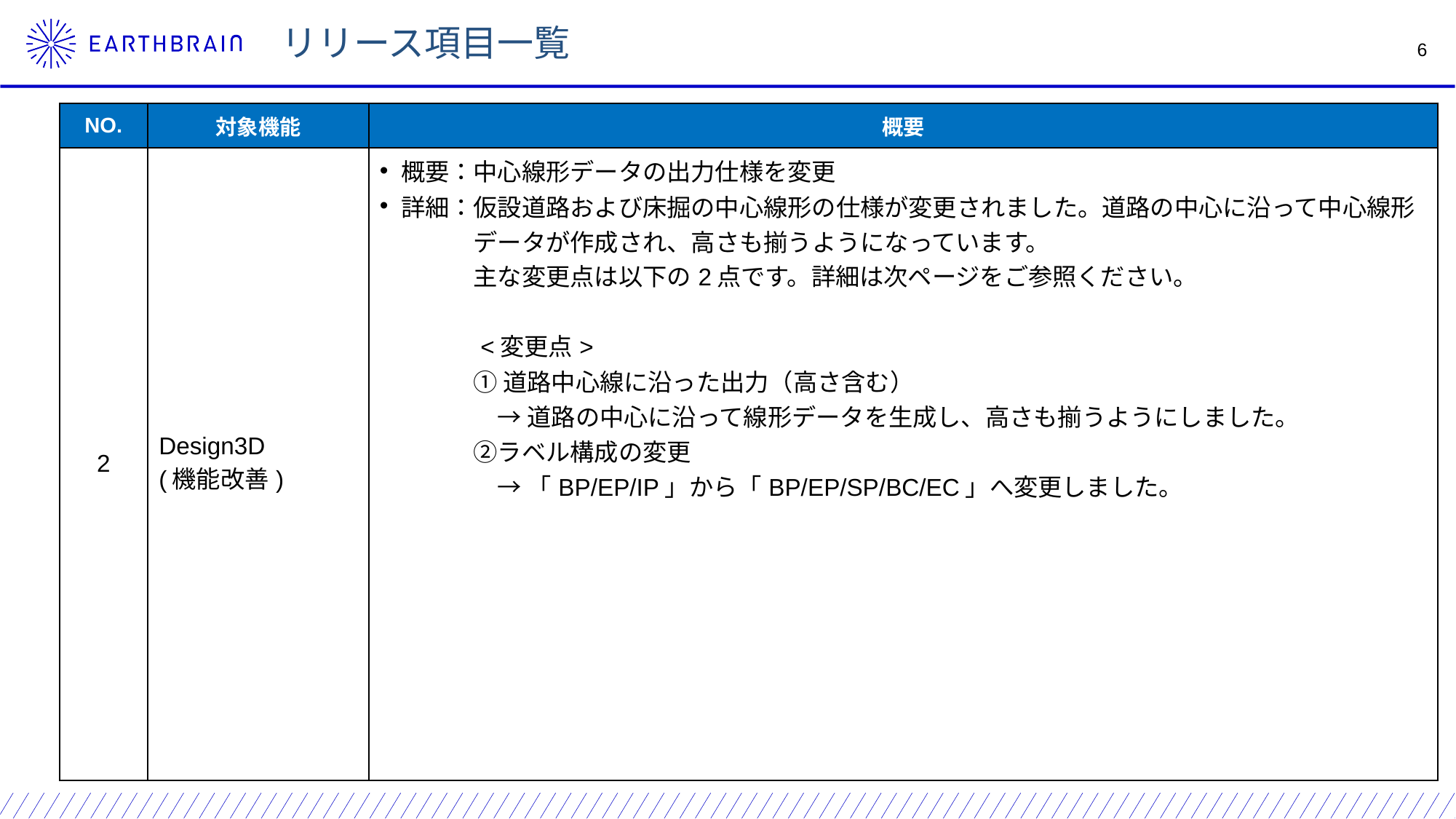

リリース項目一覧
| NO. | 対象機能 | 概要 |
| --- | --- | --- |
| 2 | Design3D (機能改善) | 概要：中心線形データの出力仕様を変更 詳細：仮設道路および床掘の中心線形の仕様が変更されました。道路の中心に沿って中心線形 　　　データが作成され、高さも揃うようになっています。 　　　主な変更点は以下の2点です。詳細は次ページをご参照ください。 　　　 　　　<変更点> 　　　① 道路中心線に沿った出力（高さ含む） 　　　　→ 道路の中心に沿って線形データを生成し、高さも揃うようにしました。 　　　➁ラベル構成の変更 　　　　→ 「BP/EP/IP」から「BP/EP/SP/BC/EC」へ変更しました。 |